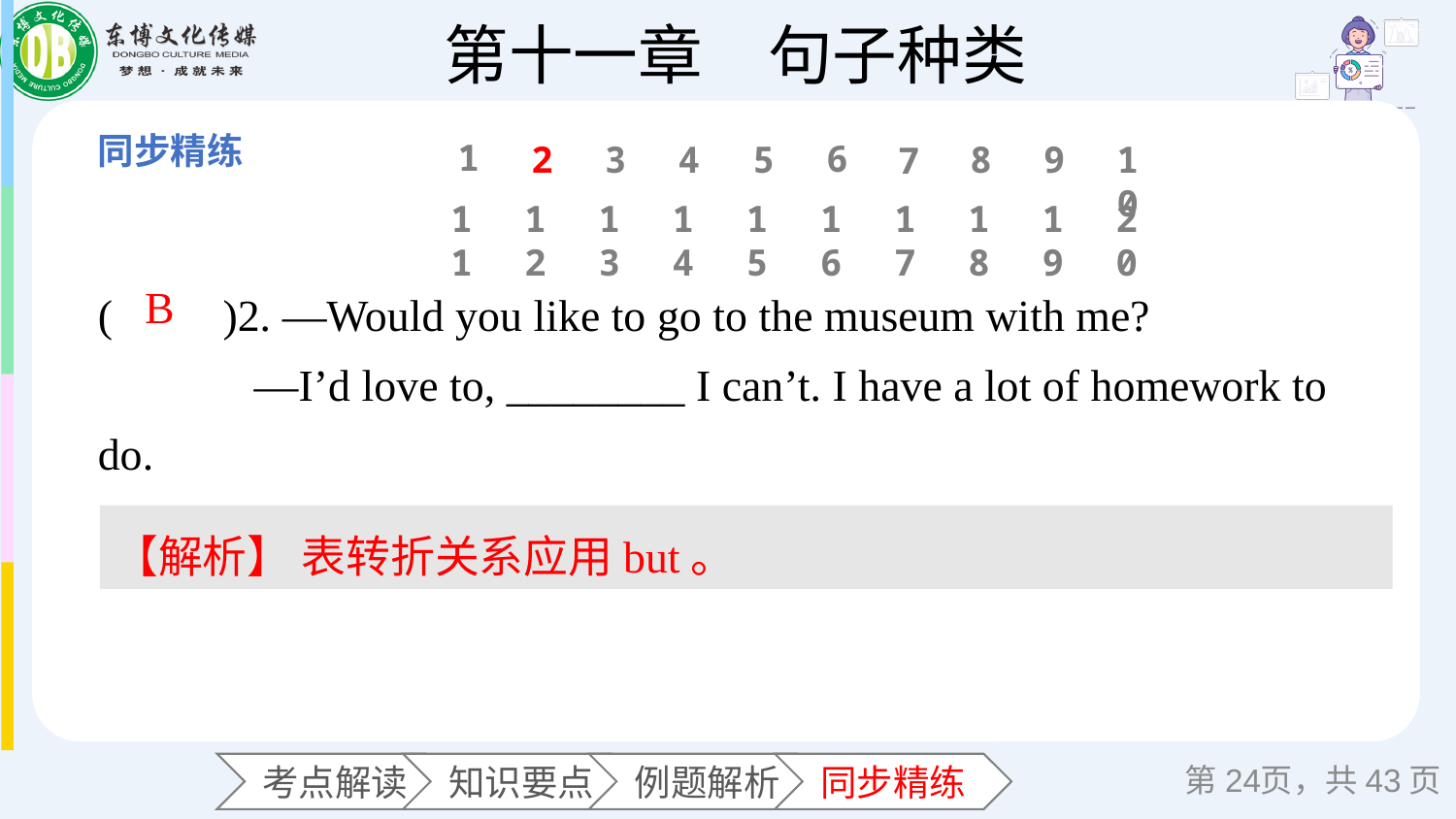

1
6
2
3
4
5
8
9
10
7
11
12
13
14
15
16
17
18
19
20
(　　)2. —Would you like to go to the museum with me?
              —I’d love to, ________ I can’t. I have a lot of homework to do.
          A. or                 B. but               C. so                D. and
B
【解析】 表转折关系应用but。
第24页，共43页